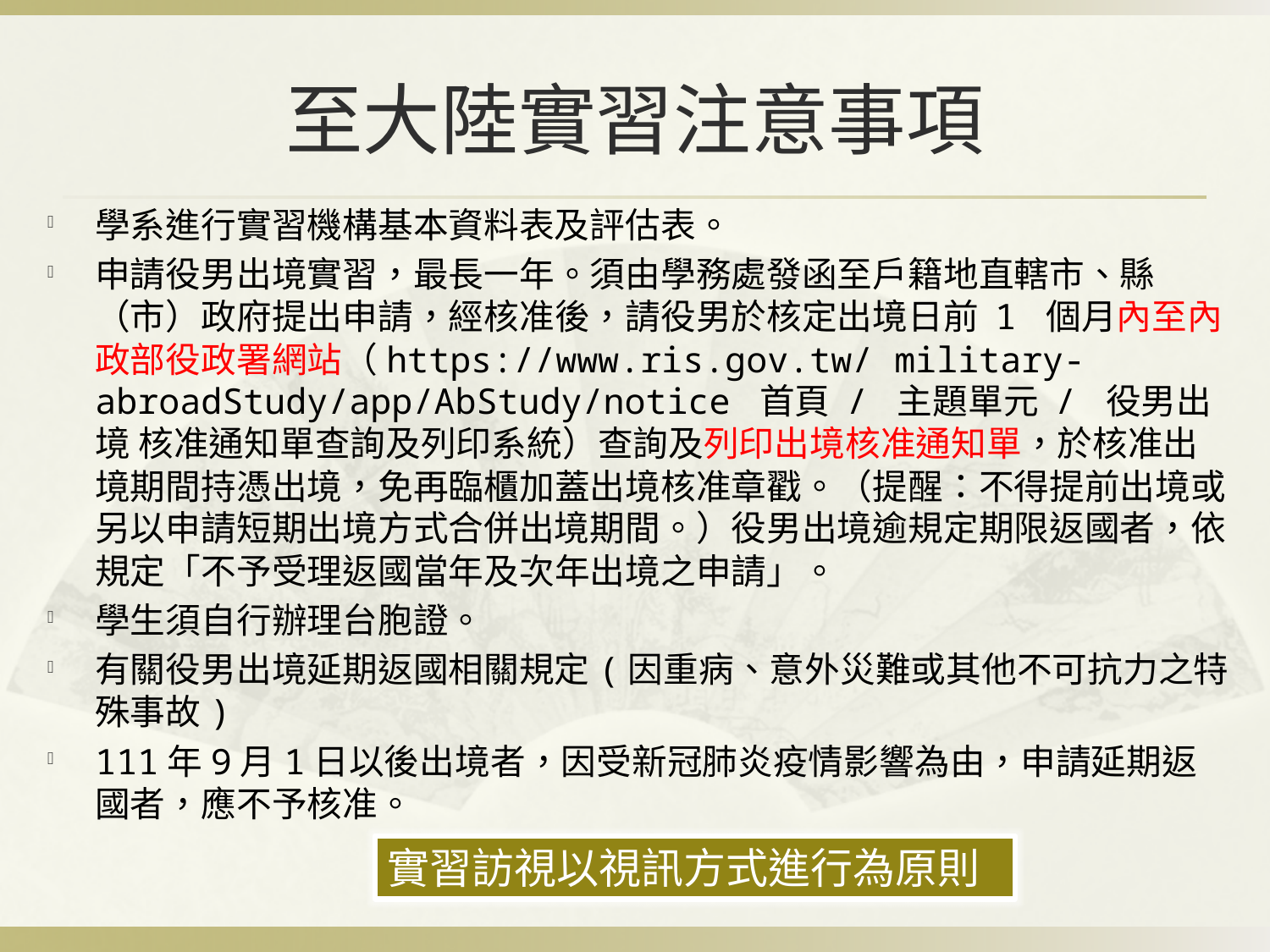

# 至大陸實習注意事項
學系進行實習機構基本資料表及評估表。
申請役男出境實習，最長一年。須由學務處發函至戶籍地直轄市、縣（市）政府提出申請，經核准後，請役男於核定出境日前 1 個月內至內政部役政署網站（https://www.ris.gov.tw/ military-abroadStudy/app/AbStudy/notice 首頁 / 主題單元 / 役男出境 核准通知單查詢及列印系統）查詢及列印出境核准通知單，於核准出境期間持憑出境，免再臨櫃加蓋出境核准章戳。（提醒：不得提前出境或另以申請短期出境方式合併出境期間。）役男出境逾規定期限返國者，依規定「不予受理返國當年及次年出境之申請」。
學生須自行辦理台胞證。
有關役男出境延期返國相關規定(因重病、意外災難或其他不可抗力之特殊事故)
111年9月1日以後出境者，因受新冠肺炎疫情影響為由，申請延期返國者，應不予核准。
實習訪視以視訊方式進行為原則